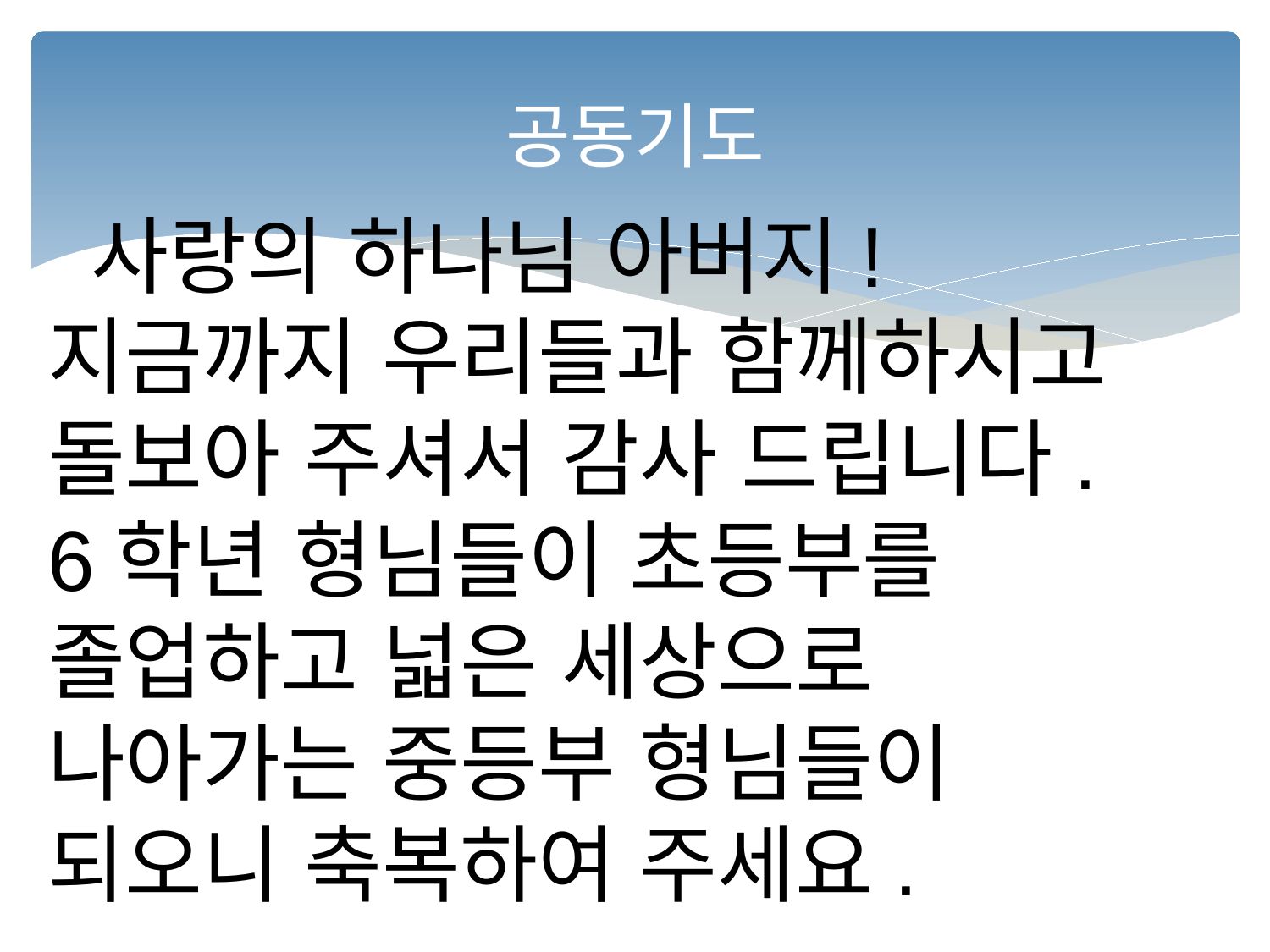

# 공동기도

 사랑의 하나님 아버지!
지금까지 우리들과 함께하시고
돌보아 주셔서 감사 드립니다.
6학년 형님들이 초등부를
졸업하고 넓은 세상으로
나아가는 중등부 형님들이
되오니 축복하여 주세요.